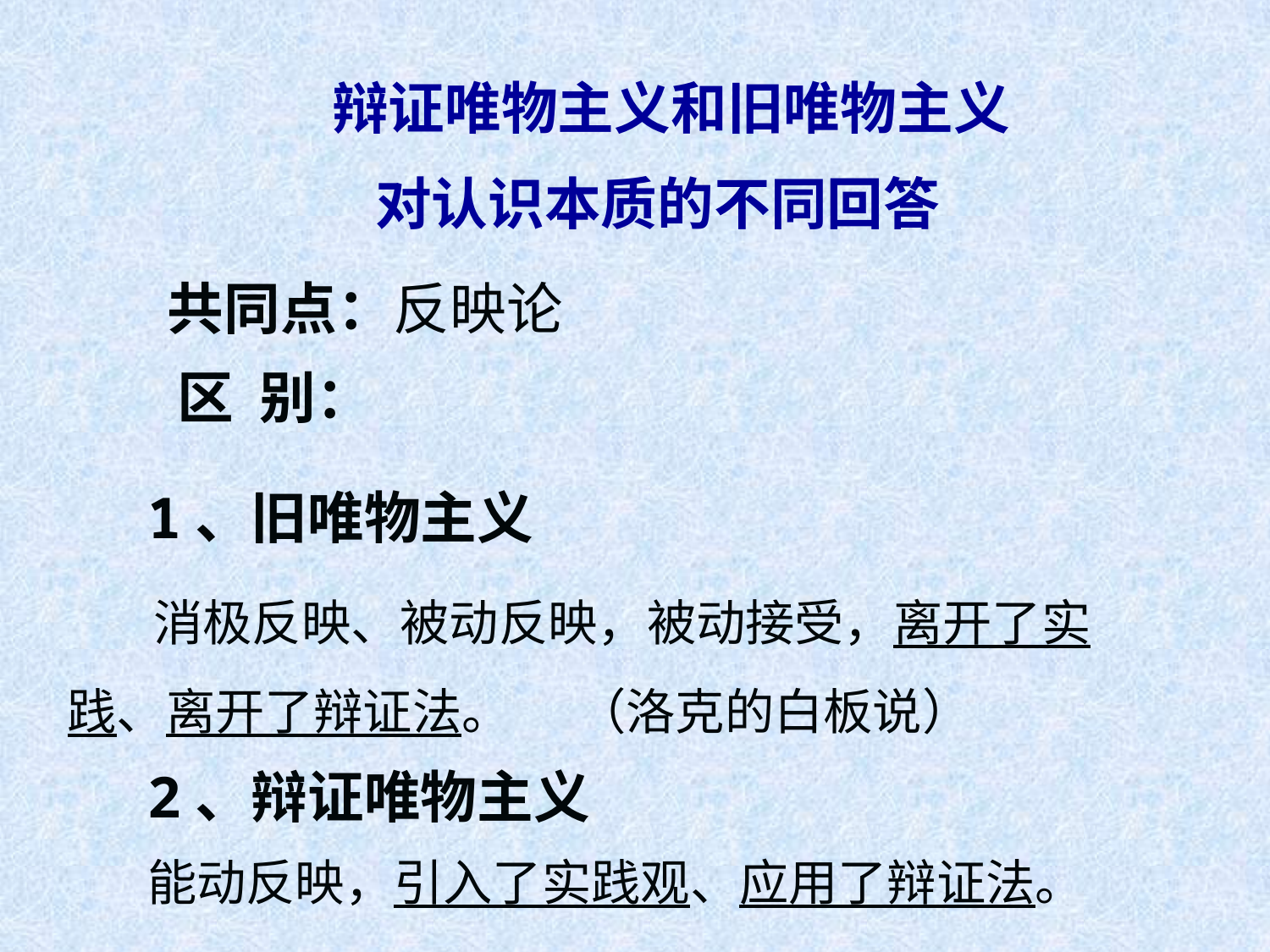

辩证唯物主义和旧唯物主义
对认识本质的不同回答
共同点：反映论
区  别：
1、旧唯物主义
        消极反映、被动反映，被动接受，离开了实践、离开了辩证法。      （洛克的白板说）
2、辩证唯物主义
能动反映，引入了实践观、应用了辩证法。